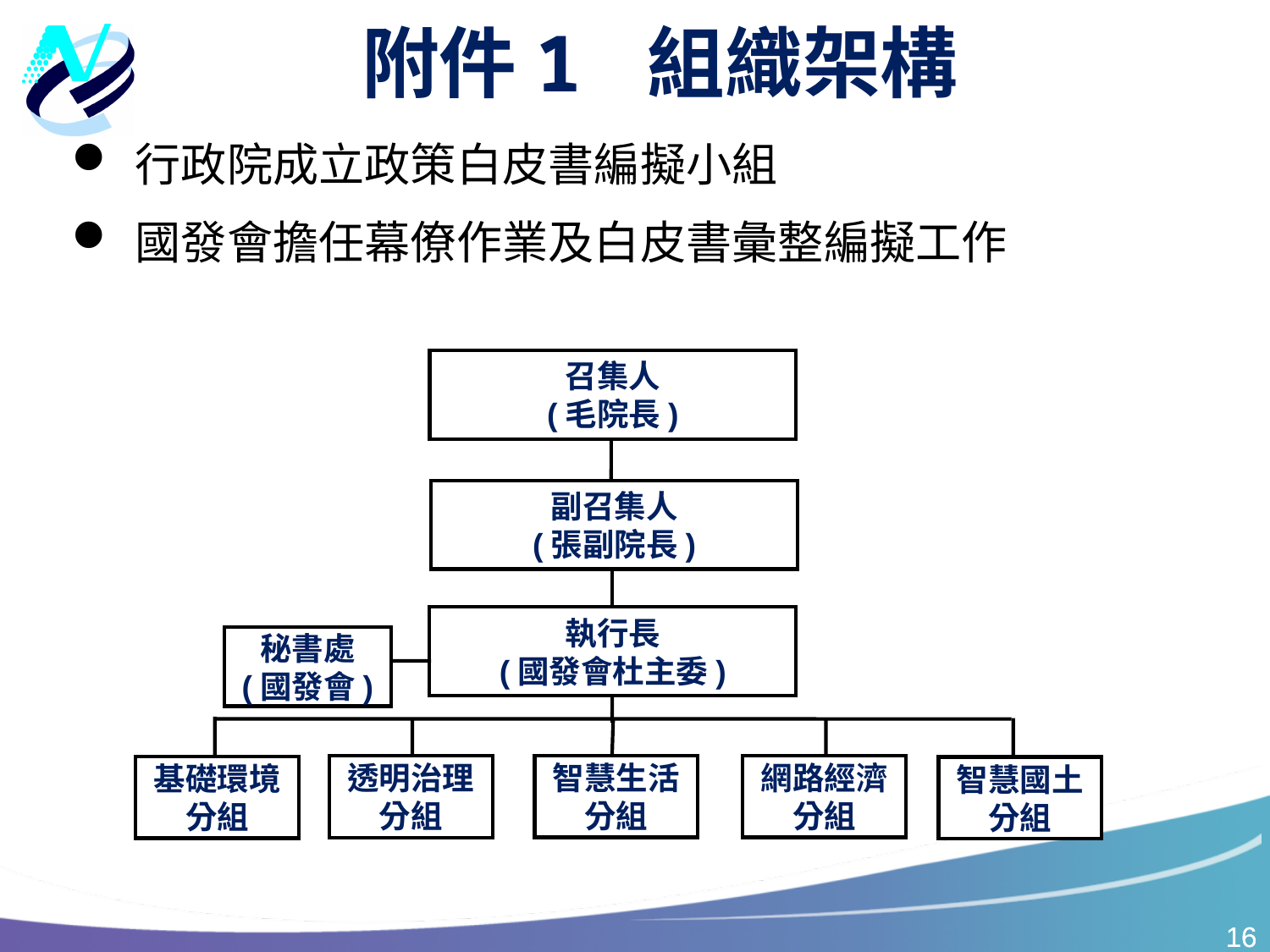

# 附件1 組織架構
行政院成立政策白皮書編擬小組
國發會擔任幕僚作業及白皮書彙整編擬工作
召集人
(毛院長)
副召集人
(張副院長)
執行長
(國發會杜主委)

秘書處
(國發會)

智慧生活分組
網路經濟分組
透明治理分組
基礎環境分組
智慧國土分組